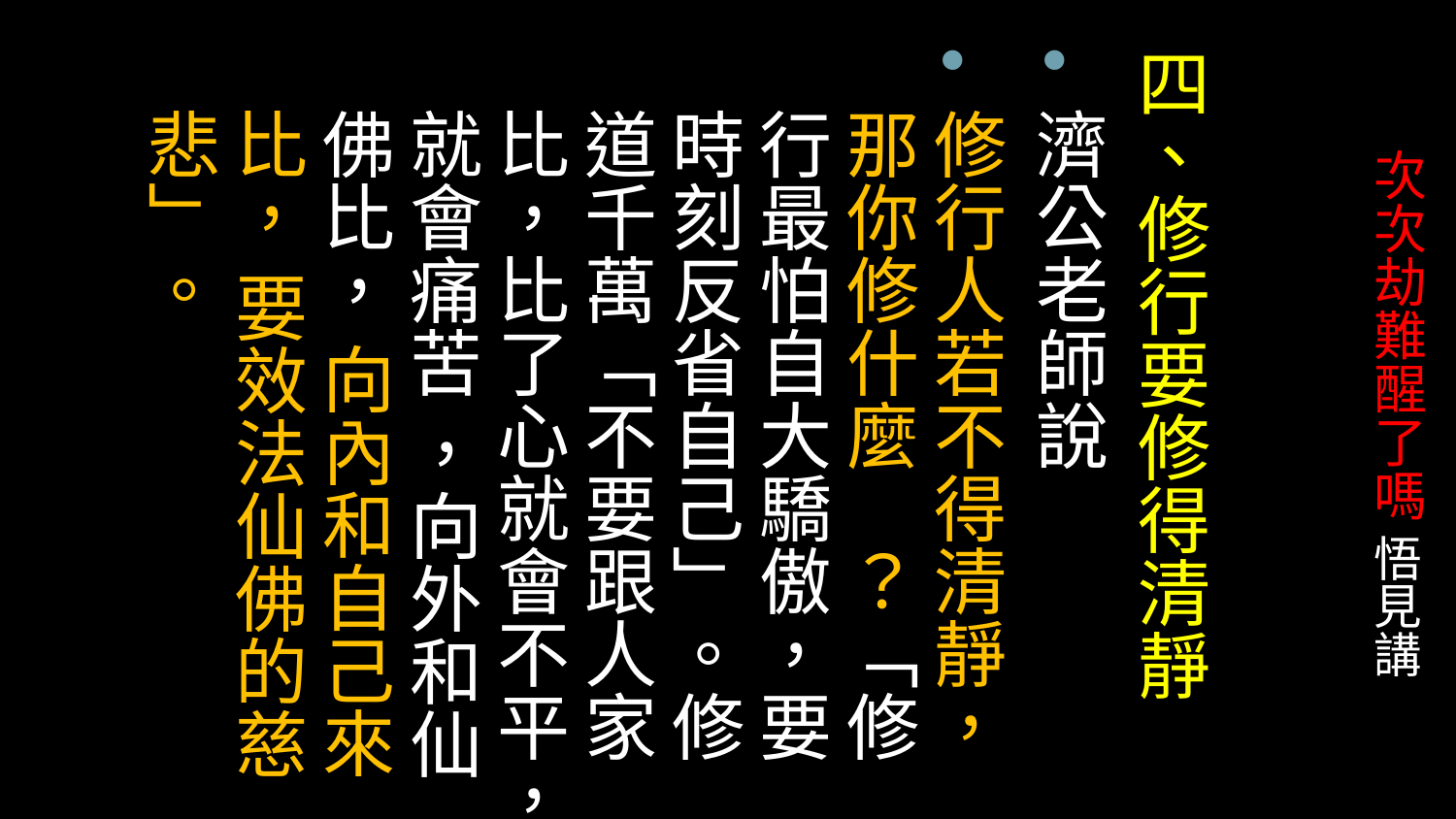

四、修行要修得清靜
濟公老師說
修行人若不得清靜，那你修什麼	？「修行最怕自大驕傲，要時刻反省自己」。修道千萬「不要跟人家比，比了心就會不平，就會痛苦 ，向外和仙佛比， 向內和自己來比， 要效法仙佛的慈悲」。

# 次次劫難醒了嗎 悟見講